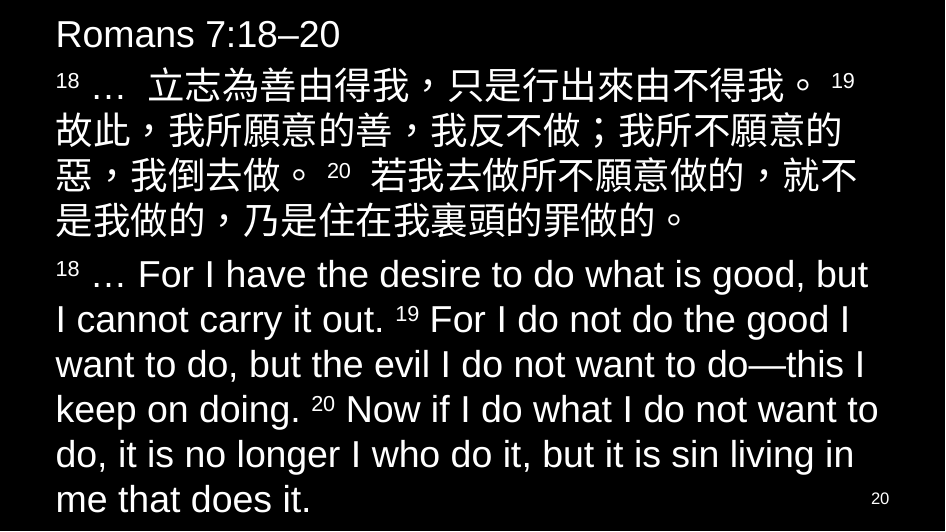

Romans 7:18–20
18 … 立志為善由得我，只是行出來由不得我。19 故此，我所願意的善，我反不做；我所不願意的惡，我倒去做。20 若我去做所不願意做的，就不是我做的，乃是住在我裏頭的罪做的。
18 … For I have the desire to do what is good, but I cannot carry it out. 19 For I do not do the good I want to do, but the evil I do not want to do—this I keep on doing. 20 Now if I do what I do not want to do, it is no longer I who do it, but it is sin living in me that does it.
20